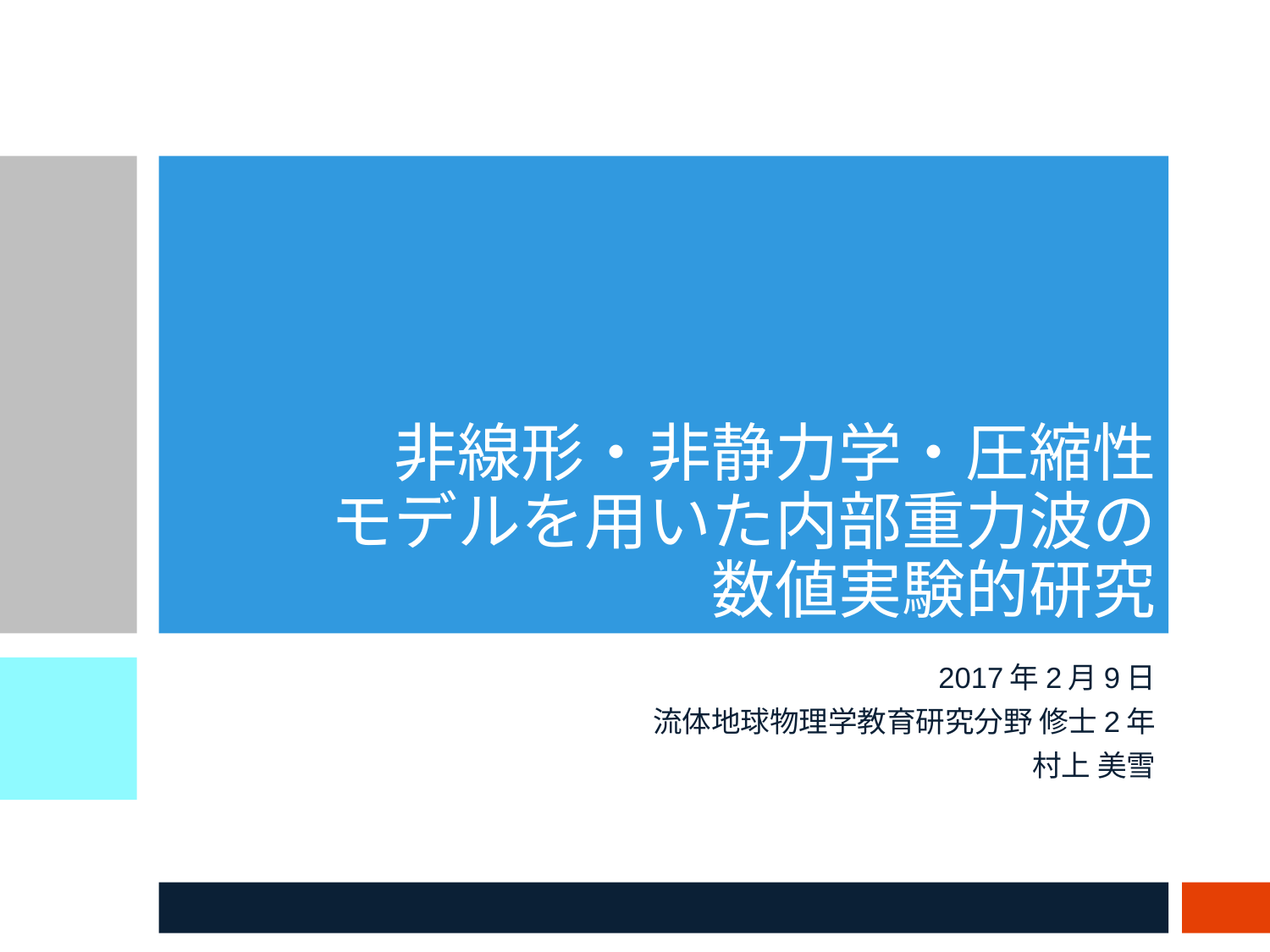

# 非線形・非静力学・圧縮性 モデルを用いた内部重力波の 数値実験的研究

2017年2月9日
流体地球物理学教育研究分野 修士2年
村上 美雪